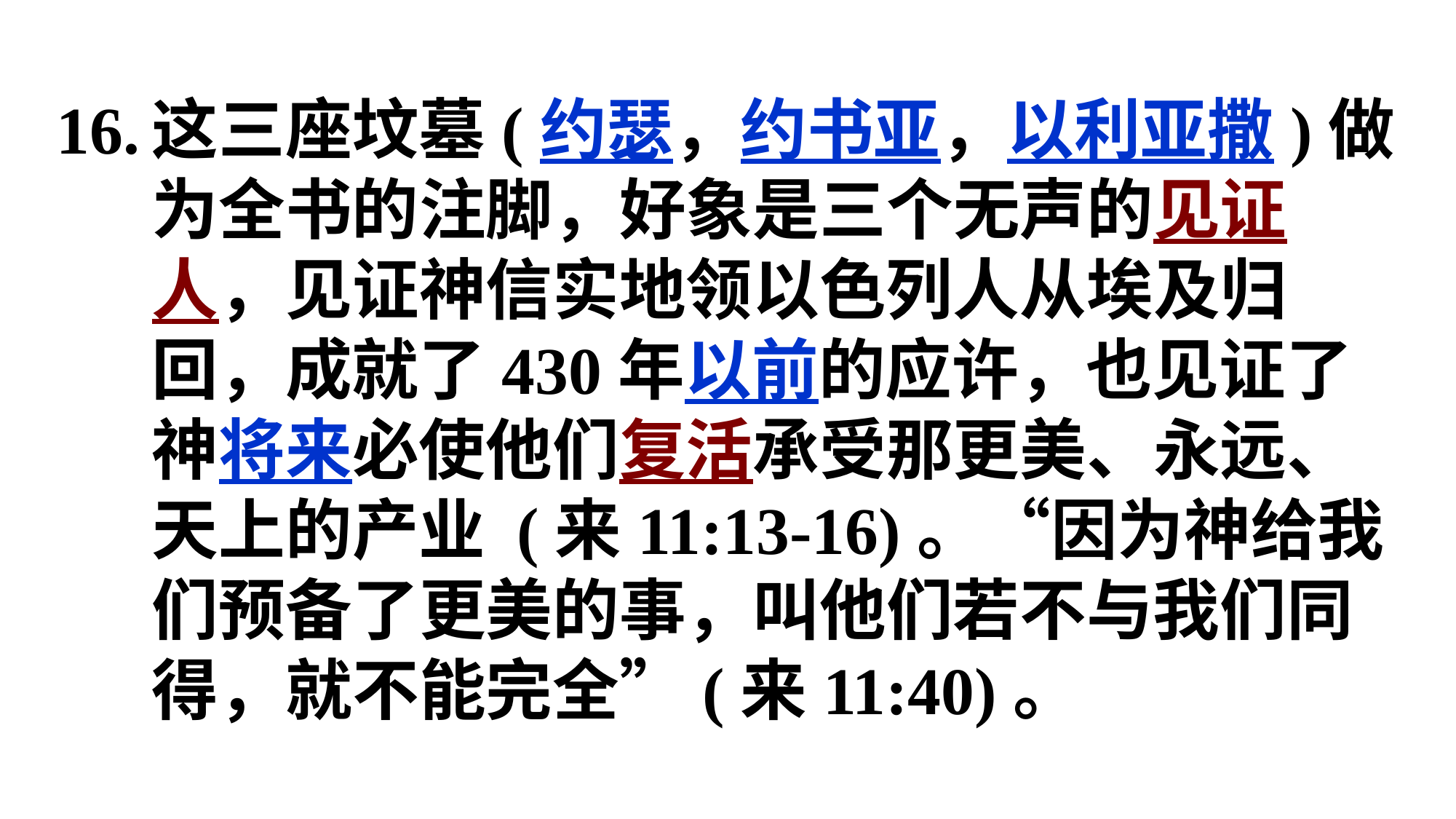

16.	这三座坟墓(约瑟，约书亚，以利亚撒)做为全书的注脚，好象是三个无声的见证人，见证神信实地领以色列人从埃及归回，成就了430年以前的应许，也见证了神将来必使他们复活承受那更美、永远、天上的产业 (来11:13-16)。“因为神给我们预备了更美的事，叫他们若不与我们同得，就不能完全”(来11:40)。